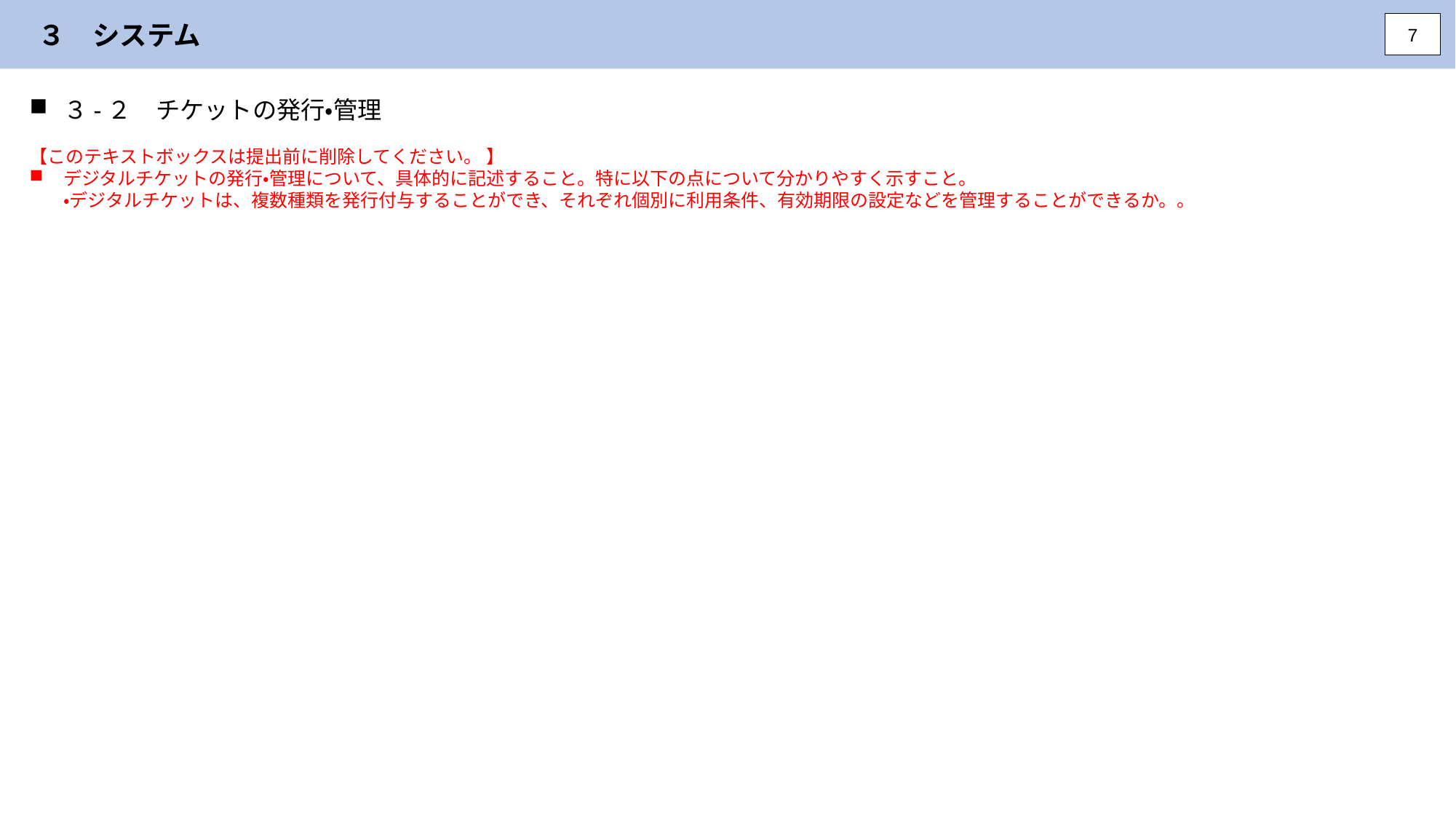

３　システム
7
３-２　チケットの発行・管理
【このテキストボックスは提出前に削除してください。 】
デジタルチケットの発行・管理について、具体的に記述すること。特に以下の点について分かりやすく示すこと。
・デジタルチケットは、複数種類を発行付与することができ、それぞれ個別に利用条件、有効期限の設定などを管理することができるか。。